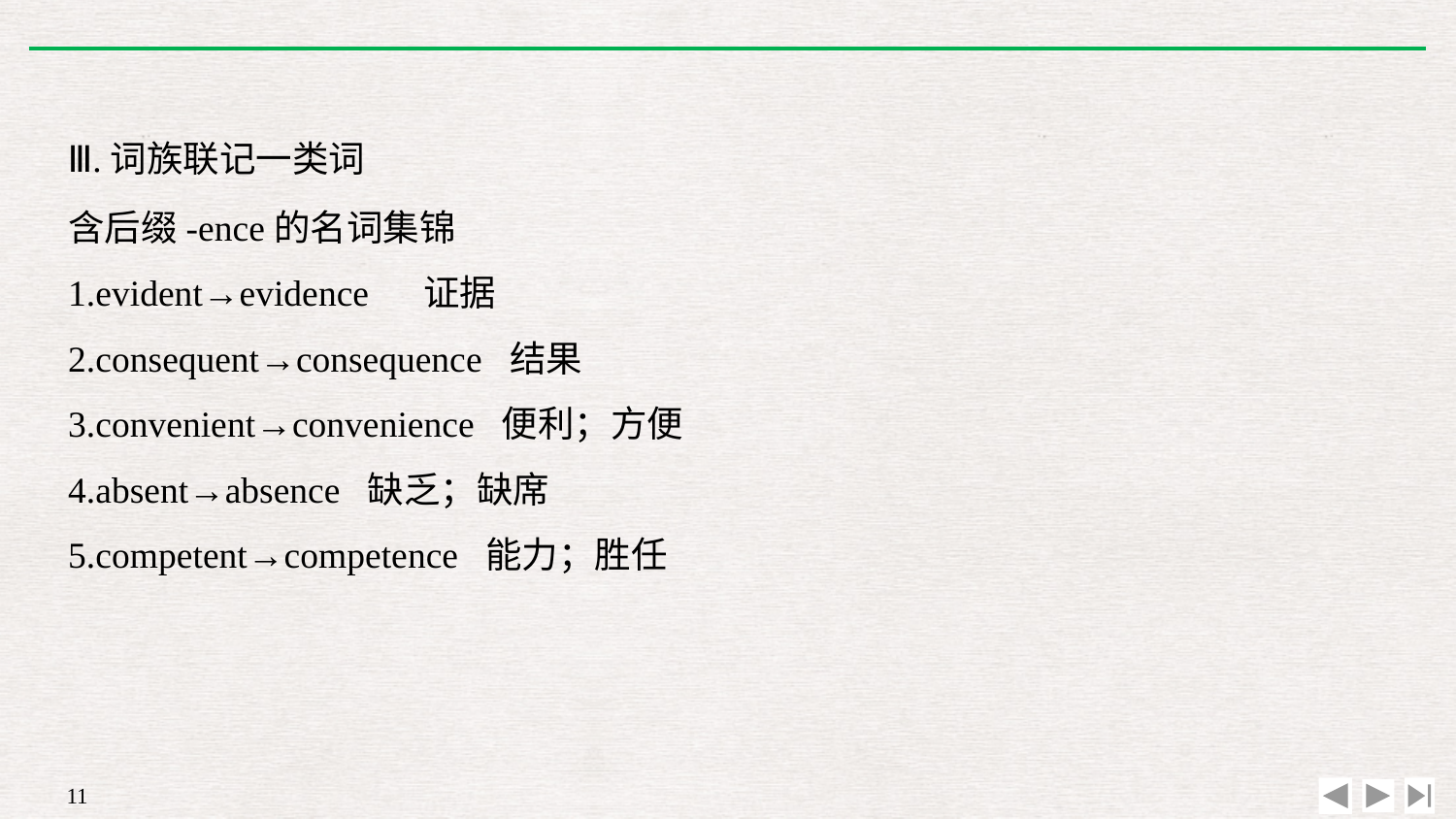

Ⅲ.词族联记一类词
含后缀-ence的名词集锦
1.evident→evidence 　证据
2.consequent→consequence  结果
3.convenient→convenience  便利；方便
4.absent→absence  缺乏；缺席
5.competent→competence  能力；胜任